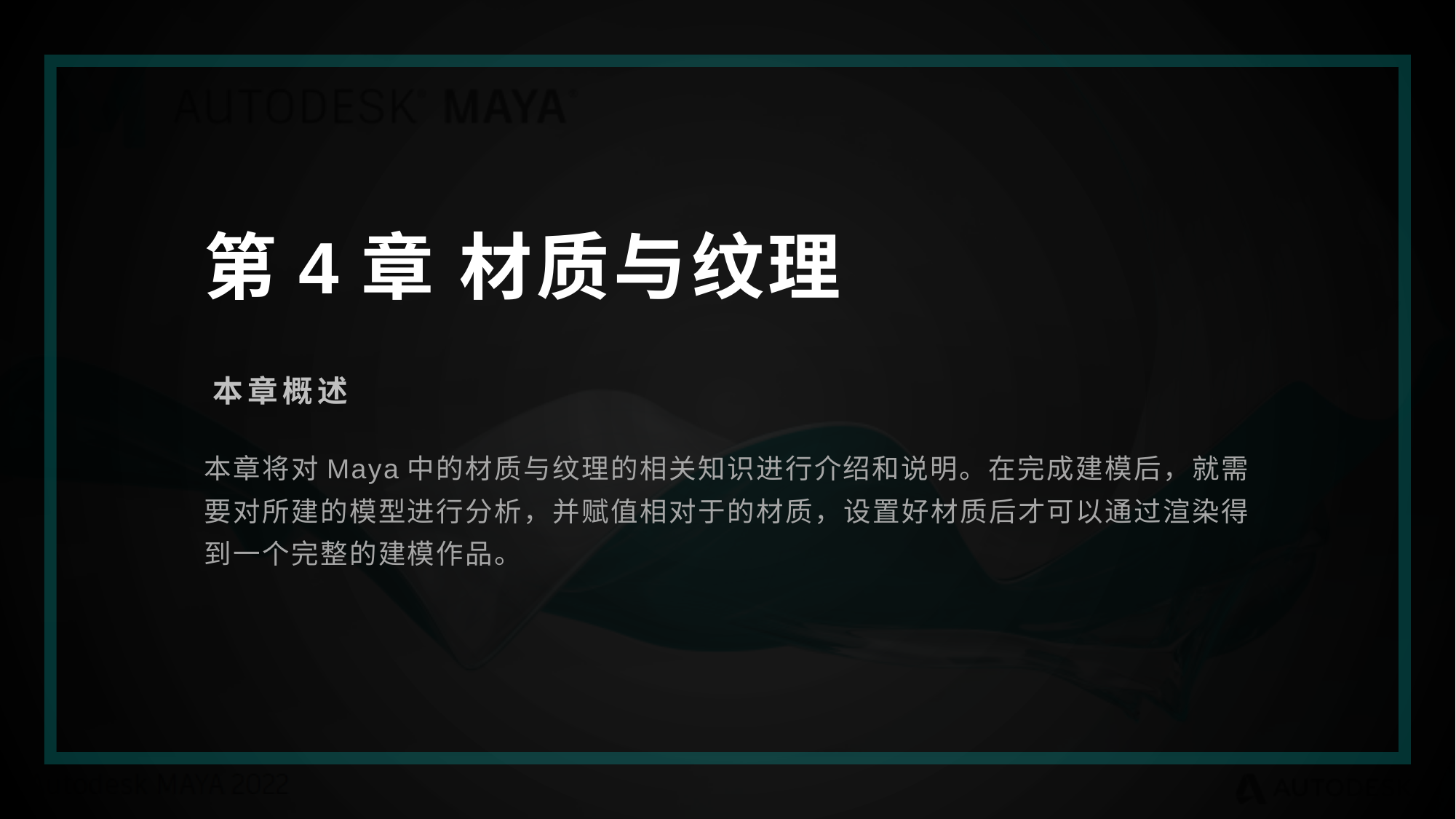

第4章 材质与纹理
本章将对Maya中的材质与纹理的相关知识进行介绍和说明。在完成建模后，就需要对所建的模型进行分析，并赋值相对于的材质，设置好材质后才可以通过渲染得到一个完整的建模作品。